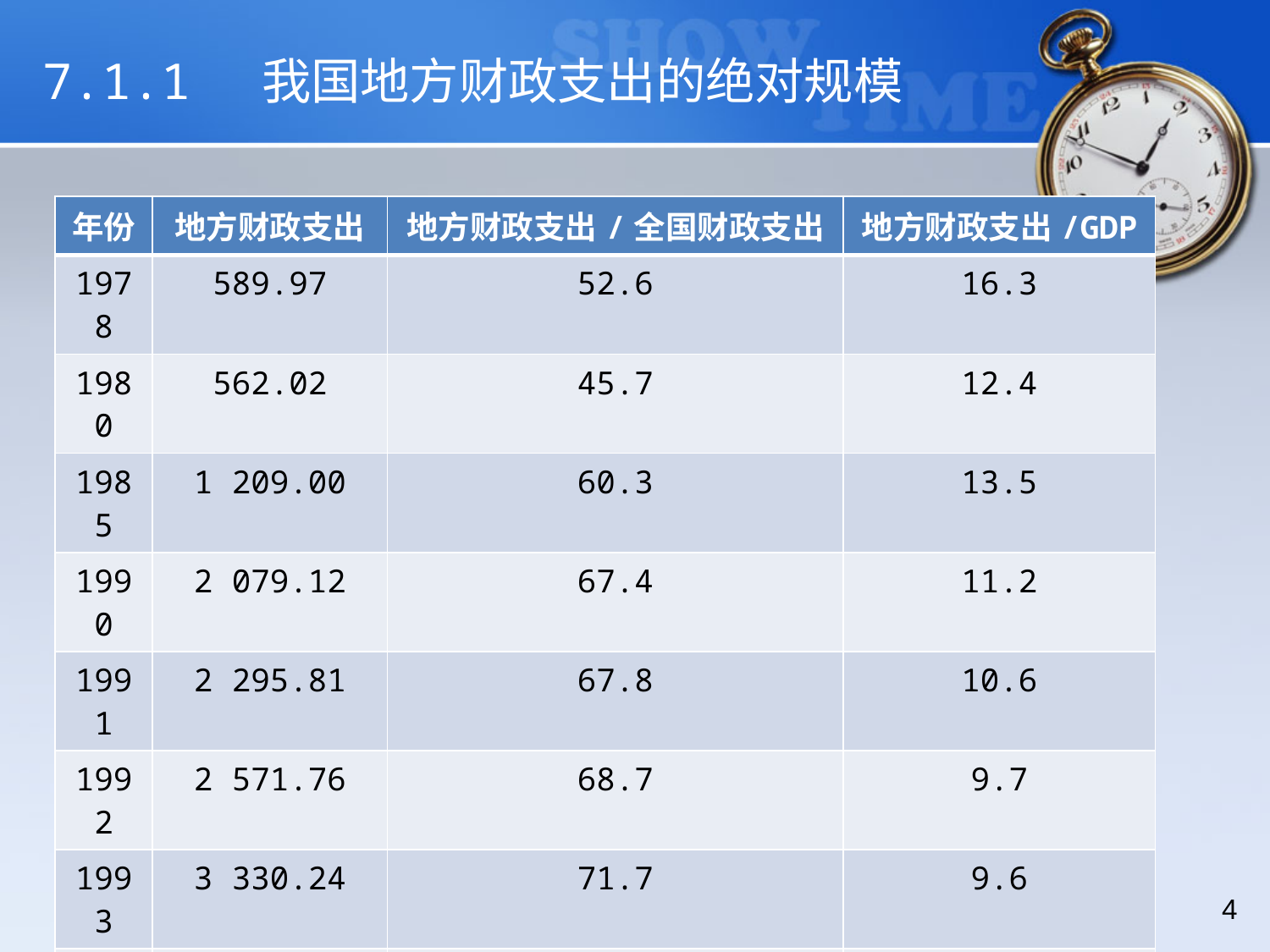

# 7.1.1  我国地方财政支出的绝对规模
| 年份 | 地方财政支出 | 地方财政支出/全国财政支出 | 地方财政支出/GDP |
| --- | --- | --- | --- |
| 1978 | 589.97 | 52.6 | 16.3 |
| 1980 | 562.02 | 45.7 | 12.4 |
| 1985 | 1 209.00 | 60.3 | 13.5 |
| 1990 | 2 079.12 | 67.4 | 11.2 |
| 1991 | 2 295.81 | 67.8 | 10.6 |
| 1992 | 2 571.76 | 68.7 | 9.7 |
| 1993 | 3 330.24 | 71.7 | 9.6 |
| 1994 | 4 038.19 | 69.7 | 8.6 |
| 1995 | 4 828.33 | 70.8 | 8.3 |
| 1996 | 5 786.28 | 72.9 | 8.5 |
| 1997 | 6 701.06 | 72.6 | 9.0 |
| 1998 | 7 672.58 | 71.1 | 9.8 |
| 1999 | 9 035.34 | 68.5 | 11.0 |
2018/12/13
4